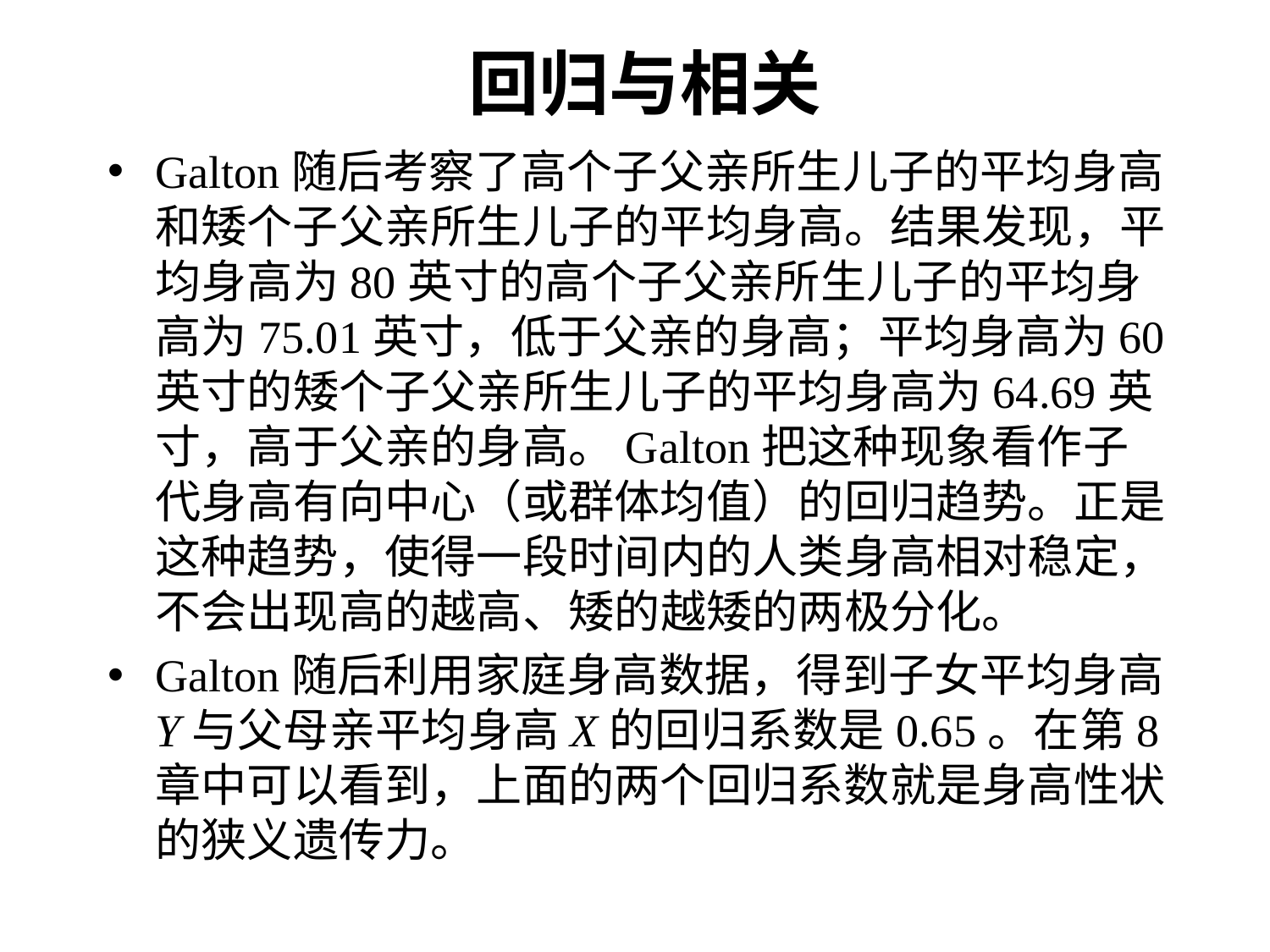

# 回归与相关
Galton随后考察了高个子父亲所生儿子的平均身高和矮个子父亲所生儿子的平均身高。结果发现，平均身高为80英寸的高个子父亲所生儿子的平均身高为75.01英寸，低于父亲的身高；平均身高为60英寸的矮个子父亲所生儿子的平均身高为64.69英寸，高于父亲的身高。Galton把这种现象看作子代身高有向中心（或群体均值）的回归趋势。正是这种趋势，使得一段时间内的人类身高相对稳定，不会出现高的越高、矮的越矮的两极分化。
Galton随后利用家庭身高数据，得到子女平均身高Y与父母亲平均身高X的回归系数是0.65。在第8章中可以看到，上面的两个回归系数就是身高性状的狭义遗传力。